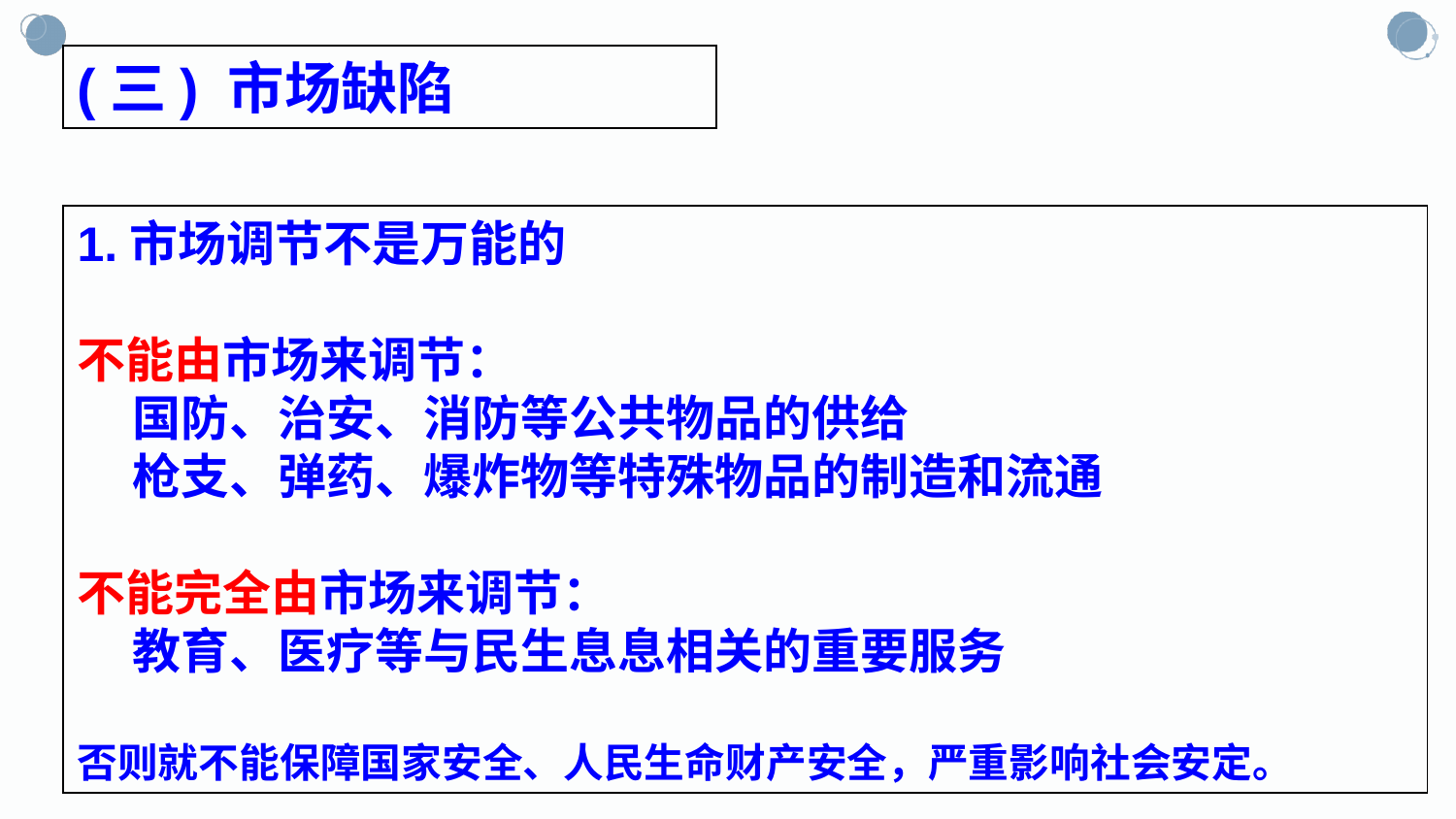

(三) 市场缺陷
1.市场调节不是万能的

不能由市场来调节：
    国防、治安、消防等公共物品的供给
    枪支、弹药、爆炸物等特殊物品的制造和流通

不能完全由市场来调节：
    教育、医疗等与民生息息相关的重要服务

否则就不能保障国家安全、人民生命财产安全，严重影响社会安定。